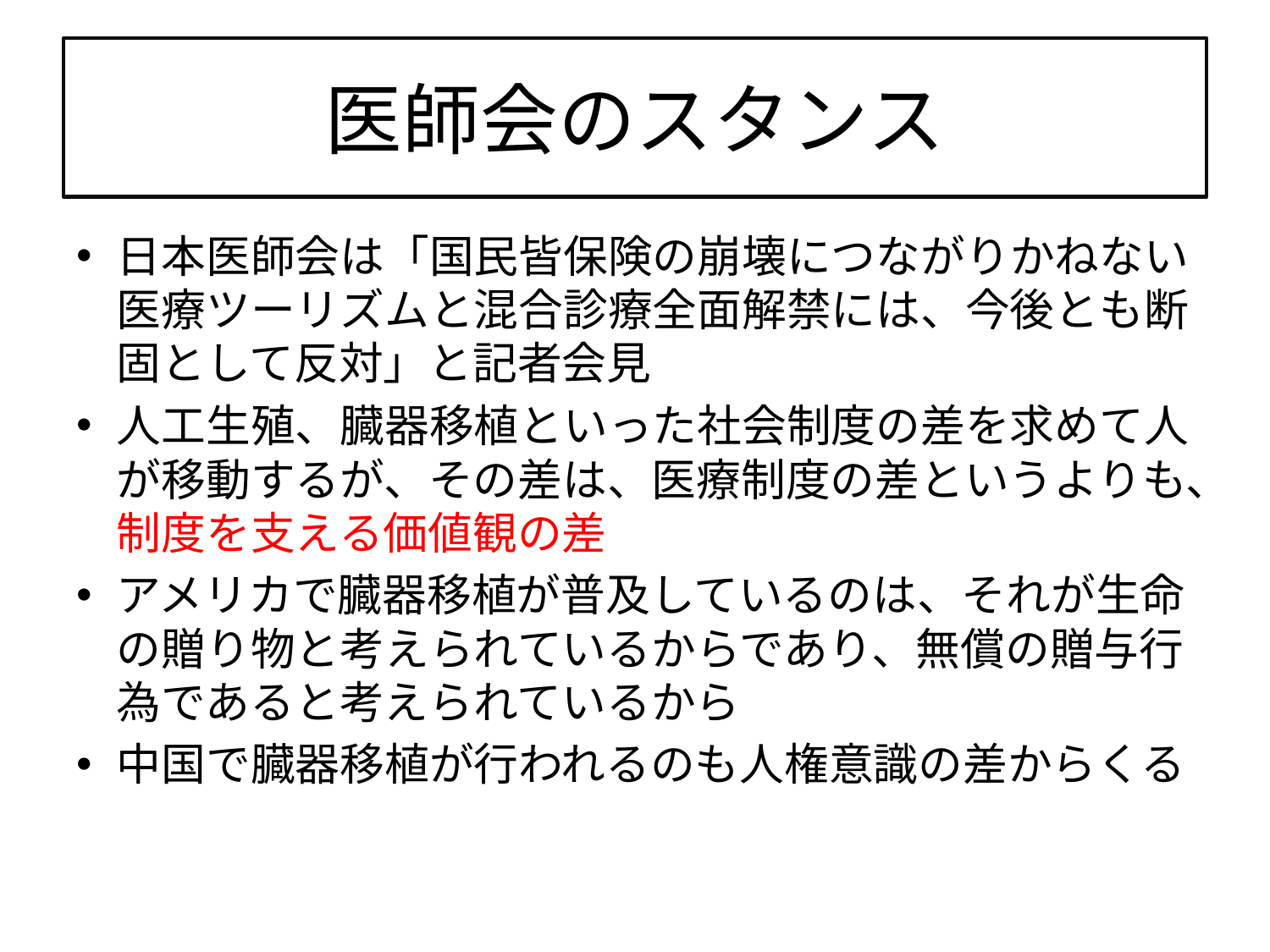

# 医師会のスタンス
日本医師会は「国民皆保険の崩壊につながりかねない医療ツーリズムと混合診療全面解禁には、今後とも断固として反対」と記者会見
人工生殖、臓器移植といった社会制度の差を求めて人が移動するが、その差は、医療制度の差というよりも、制度を支える価値観の差
アメリカで臓器移植が普及しているのは、それが生命の贈り物と考えられているからであり、無償の贈与行為であると考えられているから
中国で臓器移植が行われるのも人権意識の差からくる